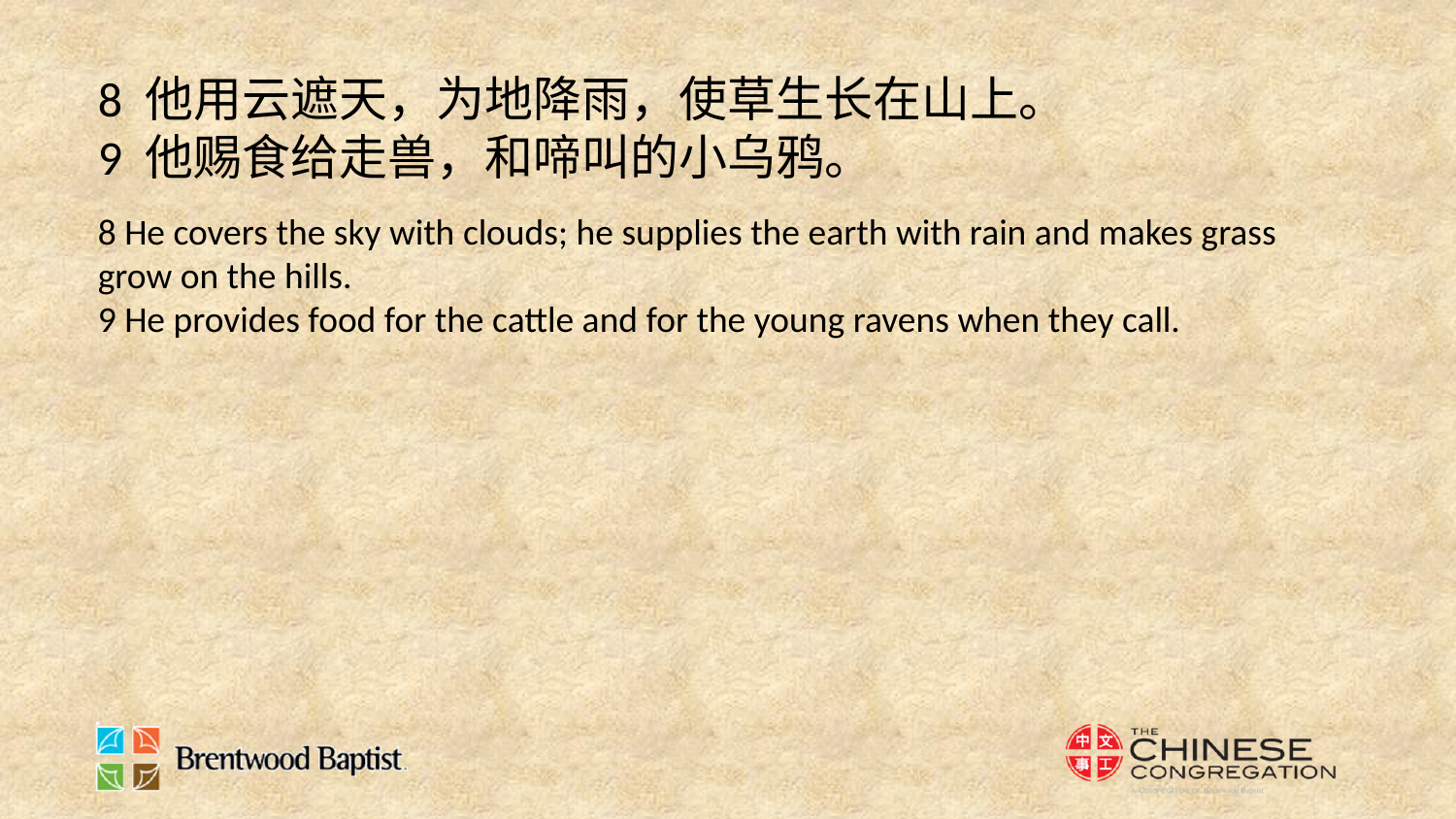

8 他用云遮天，为地降雨，使草生长在山上。
9 他赐食给走兽，和啼叫的小乌鸦。

8 He covers the sky with clouds; he supplies the earth with rain and makes grass grow on the hills.
9 He provides food for the cattle and for the young ravens when they call.